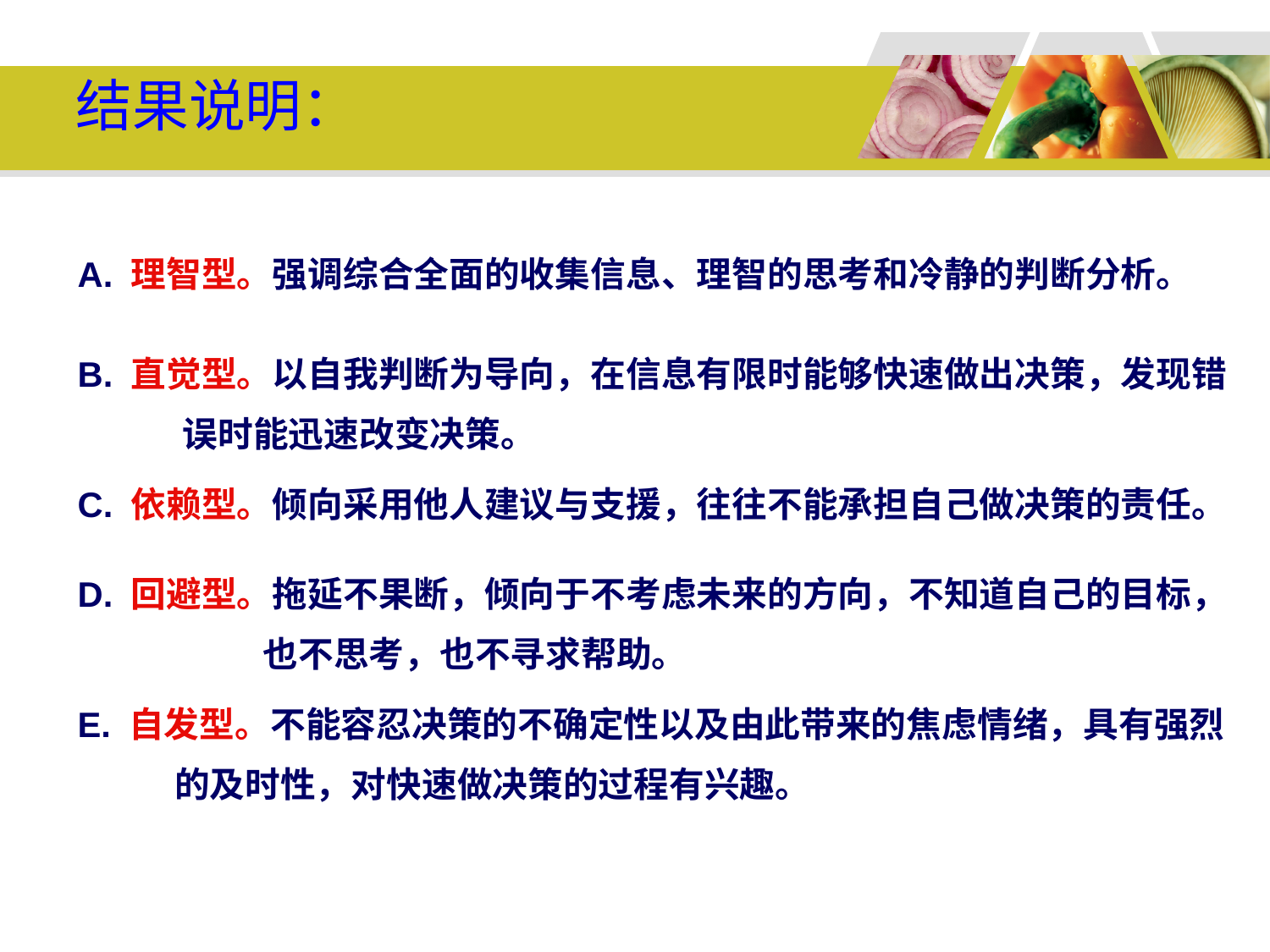

# 结果说明：
A. 理智型。强调综合全面的收集信息、理智的思考和冷静的判断分析。
B. 直觉型。以自我判断为导向，在信息有限时能够快速做出决策，发现错
            误时能迅速改变决策。
C. 依赖型。倾向采用他人建议与支援，往往不能承担自己做决策的责任。
D. 回避型。拖延不果断，倾向于不考虑未来的方向，不知道自己的目标，
                      也不思考，也不寻求帮助。
E. 自发型。不能容忍决策的不确定性以及由此带来的焦虑情绪，具有强烈
           的及时性，对快速做决策的过程有兴趣。